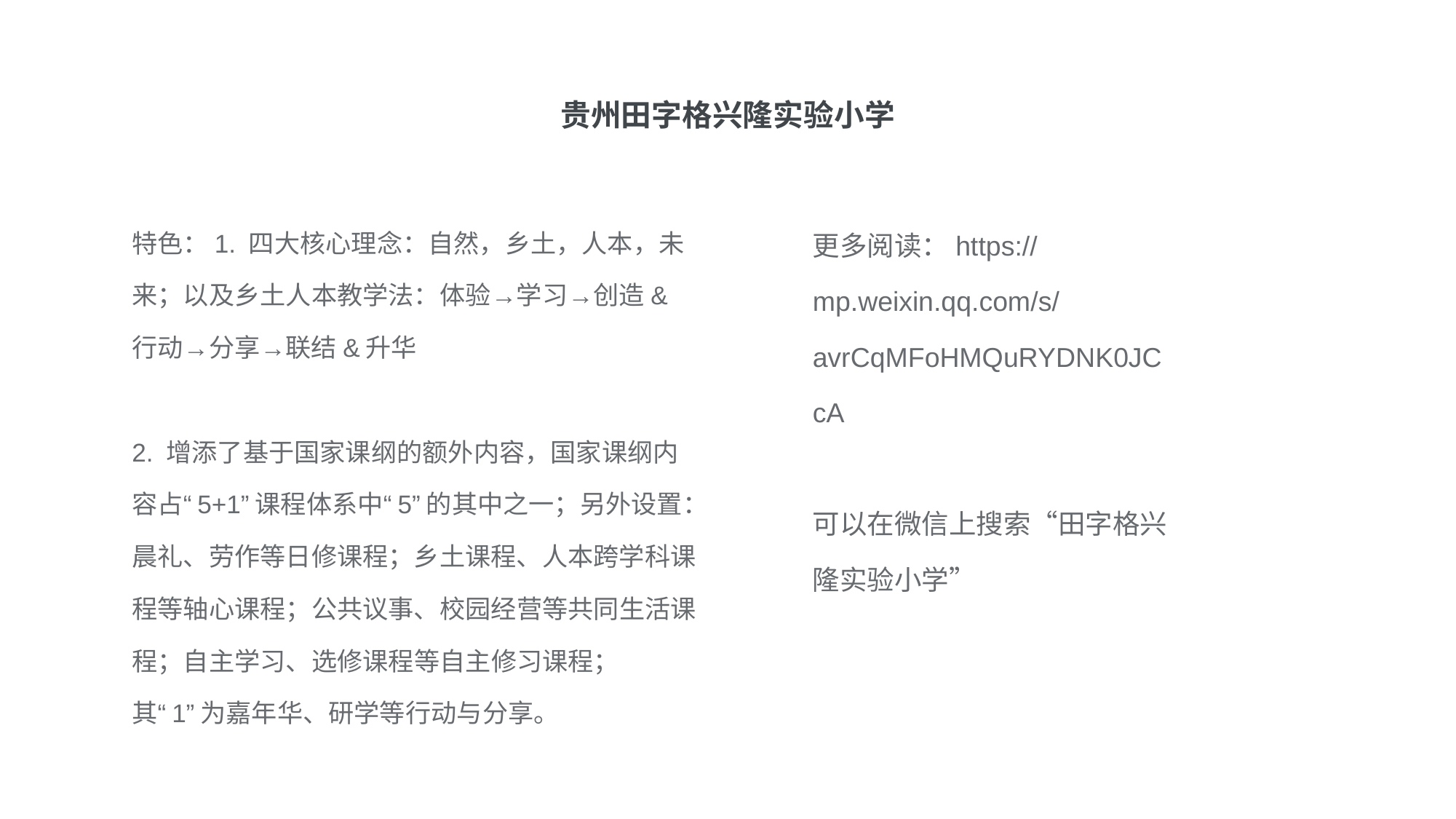

贵州田字格兴隆实验小学
特色：1. 四大核心理念：自然，乡土，人本，未来；以及乡土人本教学法：体验→学习→创造& 行动→分享→联结&升华

2. 增添了基于国家课纲的额外内容，国家课纲内容占“5+1”课程体系中“5”的其中之一；另外设置：晨礼、劳作等日修课程；乡土课程、人本跨学科课程等轴心课程；公共议事、校园经营等共同生活课程；自主学习、选修课程等自主修习课程；其“1”为嘉年华、研学等行动与分享。
更多阅读：https://mp.weixin.qq.com/s/avrCqMFoHMQuRYDNK0JCcA

可以在微信上搜索“田字格兴隆实验小学”